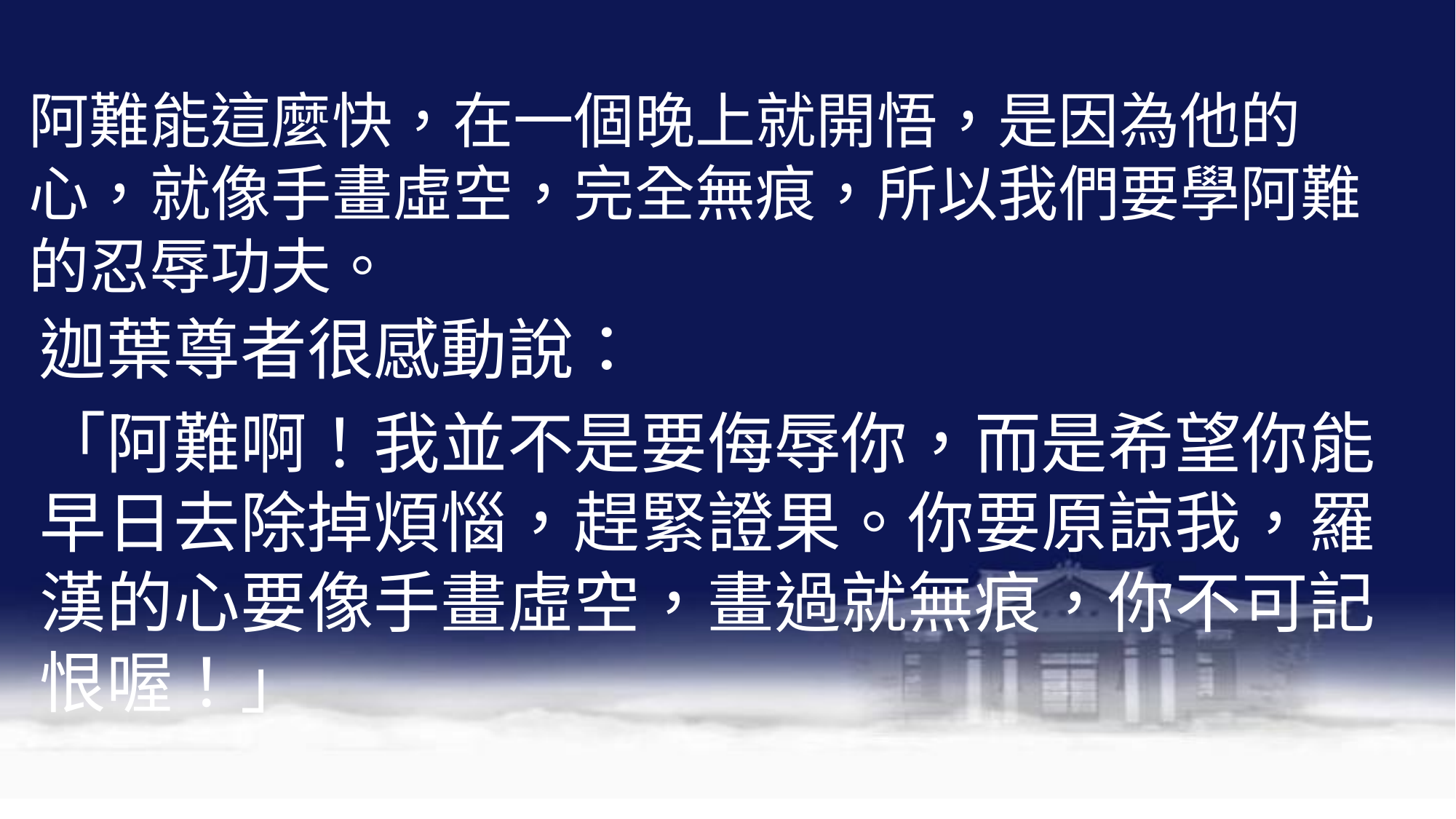

阿難能這麼快，在一個晚上就開悟，是因為他的心，就像手畫虛空，完全無痕，所以我們要學阿難的忍辱功夫。
迦葉尊者很感動說：
「阿難啊！我並不是要侮辱你，而是希望你能早日去除掉煩惱，趕緊證果。你要原諒我，羅漢的心要像手畫虛空，畫過就無痕，你不可記恨喔！」